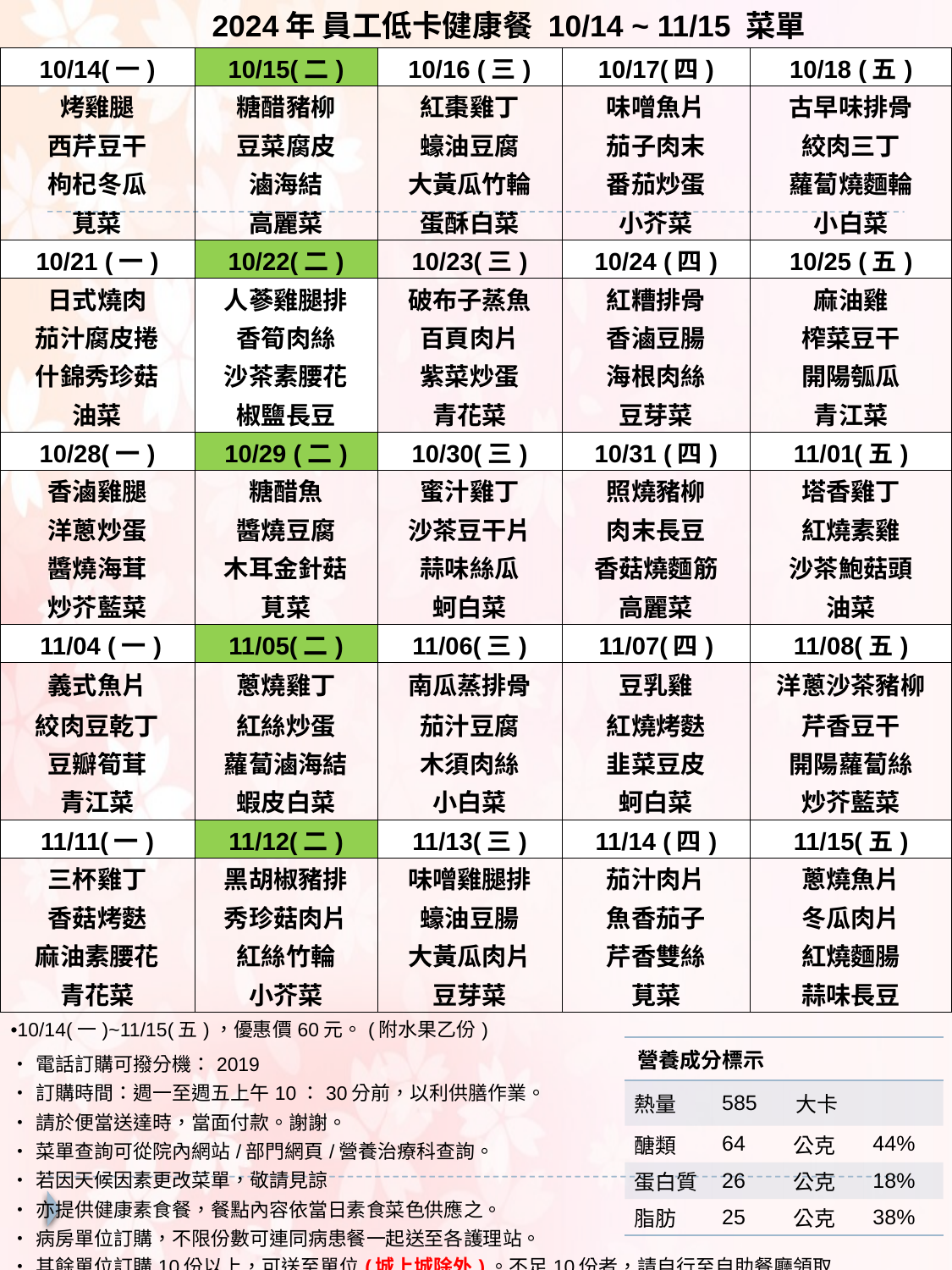

| 2024年 員工低卡健康餐 10/14 ~ 11/15 菜單 |  |  |  |  |
| --- | --- | --- | --- | --- |
| 10/14(一) | 10/15(二) | 10/16 (三) | 10/17(四) | 10/18 (五) |
| 烤雞腿 | 糖醋豬柳 | 紅棗雞丁 | 味噌魚片 | 古早味排骨 |
| 西芹豆干 | 豆菜腐皮 | 蠔油豆腐 | 茄子肉末 | 絞肉三丁 |
| 枸杞冬瓜 | 滷海結 | 大黃瓜竹輪 | 番茄炒蛋 | 蘿蔔燒麵輪 |
| 莧菜 | 高麗菜 | 蛋酥白菜 | 小芥菜 | 小白菜 |
| 10/21 (一) | 10/22(二) | 10/23(三) | 10/24 (四) | 10/25 (五) |
| 日式燒肉 | 人蔘雞腿排 | 破布子蒸魚 | 紅糟排骨 | 麻油雞 |
| 茄汁腐皮捲 | 香筍肉絲 | 百頁肉片 | 香滷豆腸 | 榨菜豆干 |
| 什錦秀珍菇 | 沙茶素腰花 | 紫菜炒蛋 | 海根肉絲 | 開陽瓠瓜 |
| 油菜 | 椒鹽長豆 | 青花菜 | 豆芽菜 | 青江菜 |
| 10/28(一) | 10/29 (二) | 10/30(三) | 10/31 (四) | 11/01(五) |
| 香滷雞腿 | 糖醋魚 | 蜜汁雞丁 | 照燒豬柳 | 塔香雞丁 |
| 洋蔥炒蛋 | 醬燒豆腐 | 沙茶豆干片 | 肉末長豆 | 紅燒素雞 |
| 醬燒海茸 | 木耳金針菇 | 蒜味絲瓜 | 香菇燒麵筋 | 沙茶鮑菇頭 |
| 炒芥藍菜 | 莧菜 | 蚵白菜 | 高麗菜 | 油菜 |
| 11/04 (一) | 11/05(二) | 11/06(三) | 11/07(四) | 11/08(五) |
| 義式魚片 | 蔥燒雞丁 | 南瓜蒸排骨 | 豆乳雞 | 洋蔥沙茶豬柳 |
| 絞肉豆乾丁 | 紅絲炒蛋 | 茄汁豆腐 | 紅燒烤麩 | 芹香豆干 |
| 豆瓣筍茸 | 蘿蔔滷海結 | 木須肉絲 | 韭菜豆皮 | 開陽蘿蔔絲 |
| 青江菜 | 蝦皮白菜 | 小白菜 | 蚵白菜 | 炒芥藍菜 |
| 11/11(一) | 11/12(二) | 11/13(三) | 11/14 (四) | 11/15(五) |
| 三杯雞丁 | 黑胡椒豬排 | 味噌雞腿排 | 茄汁肉片 | 蔥燒魚片 |
| 香菇烤麩 | 秀珍菇肉片 | 蠔油豆腸 | 魚香茄子 | 冬瓜肉片 |
| 麻油素腰花 | 紅絲竹輪 | 大黃瓜肉片 | 芹香雙絲 | 紅燒麵腸 |
| 青花菜 | 小芥菜 | 豆芽菜 | 莧菜 | 蒜味長豆 |
| •10/14(一)~11/15(五)，優惠價60元。(附水果乙份) |  |  |  |
| --- | --- | --- | --- |
| •電話訂購可撥分機：2019 |  |  |  |
| •訂購時間：週一至週五上午10：30分前，以利供膳作業。 |  |  |  |
| •請於便當送達時，當面付款。謝謝。 |  |  |  |
| •菜單查詢可從院內網站/部門網頁/營養治療科查詢。 |  |  |  |
| •若因天候因素更改菜單，敬請見諒 |  |  |  |
| •亦提供健康素食餐，餐點內容依當日素食菜色供應之。 |  |  |  |
| •病房單位訂購，不限份數可連同病患餐一起送至各護理站。 •其餘單位訂購10份以上，可送至單位(城上城除外)。不足10份者，請自行至自助餐廳領取 |  |  |  |
| 營養成分標示 |  |  |  |
| --- | --- | --- | --- |
| 熱量 | 585 | 大卡 |  |
| 醣類 | 64 | 公克 | 44% |
| 蛋白質 | 26 | 公克 | 18% |
| 脂肪 | 25 | 公克 | 38% |